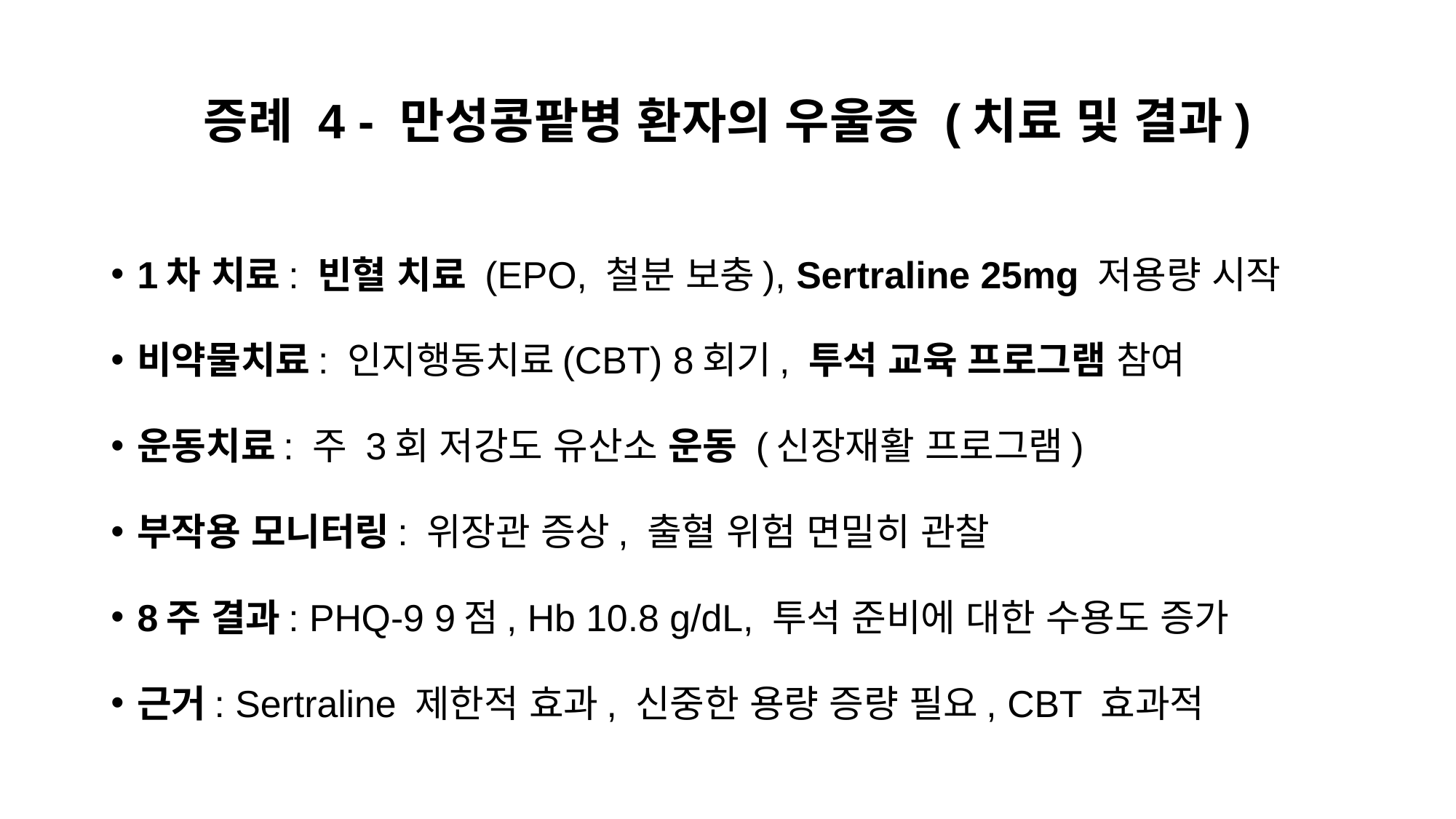

# 증례 4 - 만성콩팥병 환자의 우울증 (치료 및 결과)
1차 치료: 빈혈 치료 (EPO, 철분 보충), Sertraline 25mg 저용량 시작
비약물치료: 인지행동치료(CBT) 8회기, 투석 교육 프로그램 참여
운동치료: 주 3회 저강도 유산소 운동 (신장재활 프로그램)
부작용 모니터링: 위장관 증상, 출혈 위험 면밀히 관찰
8주 결과: PHQ-9 9점, Hb 10.8 g/dL, 투석 준비에 대한 수용도 증가
근거: Sertraline 제한적 효과, 신중한 용량 증량 필요, CBT 효과적